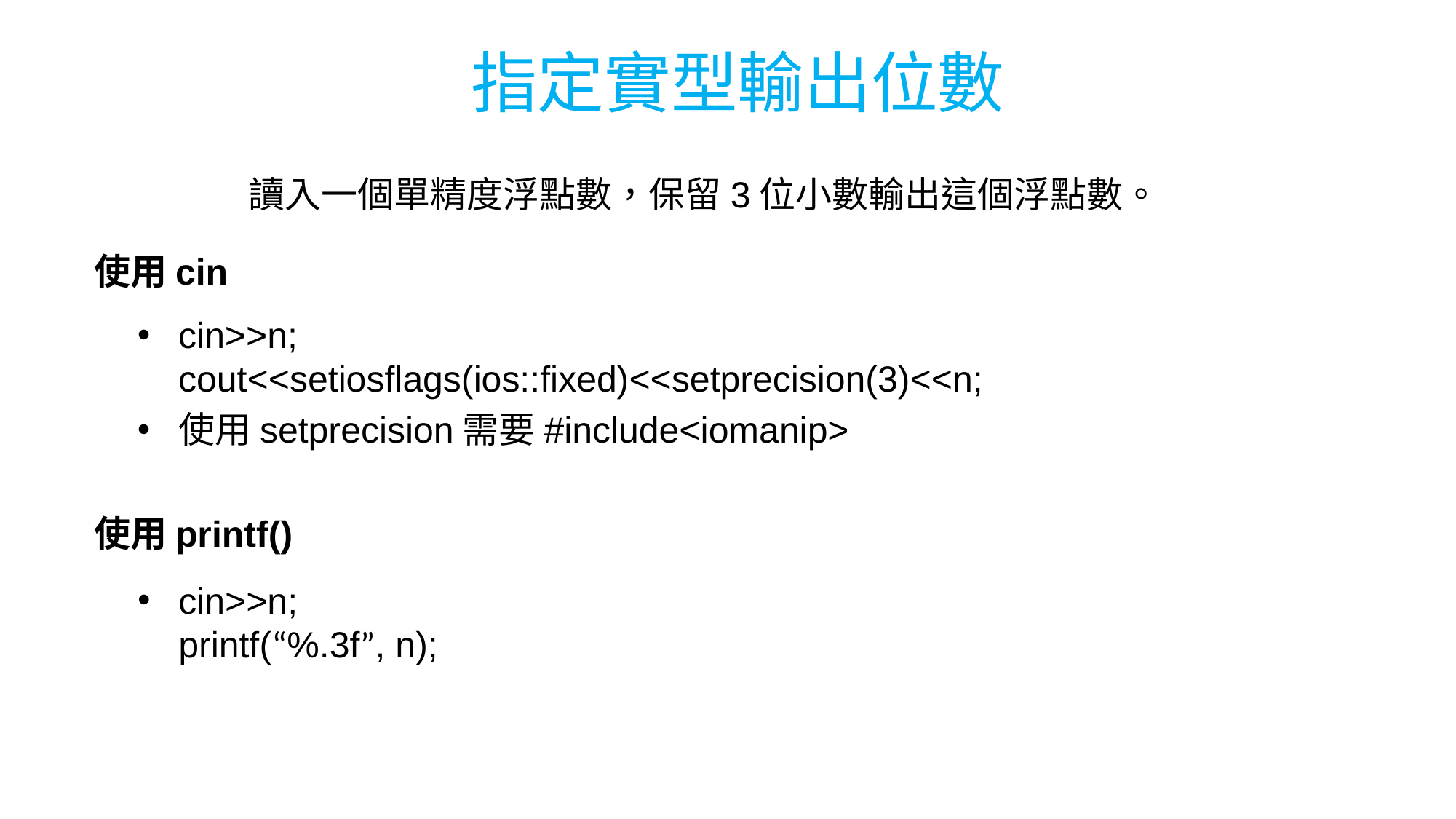

# 指定實型輸出位數
讀入一個單精度浮點數，保留3位小數輸出這個浮點數。
使用cin
cin>>n;
cout<<setiosflags(ios::fixed)<<setprecision(3)<<n;
使用setprecision需要#include<iomanip>
使用printf()
cin>>n;
printf(“%.3f”, n);